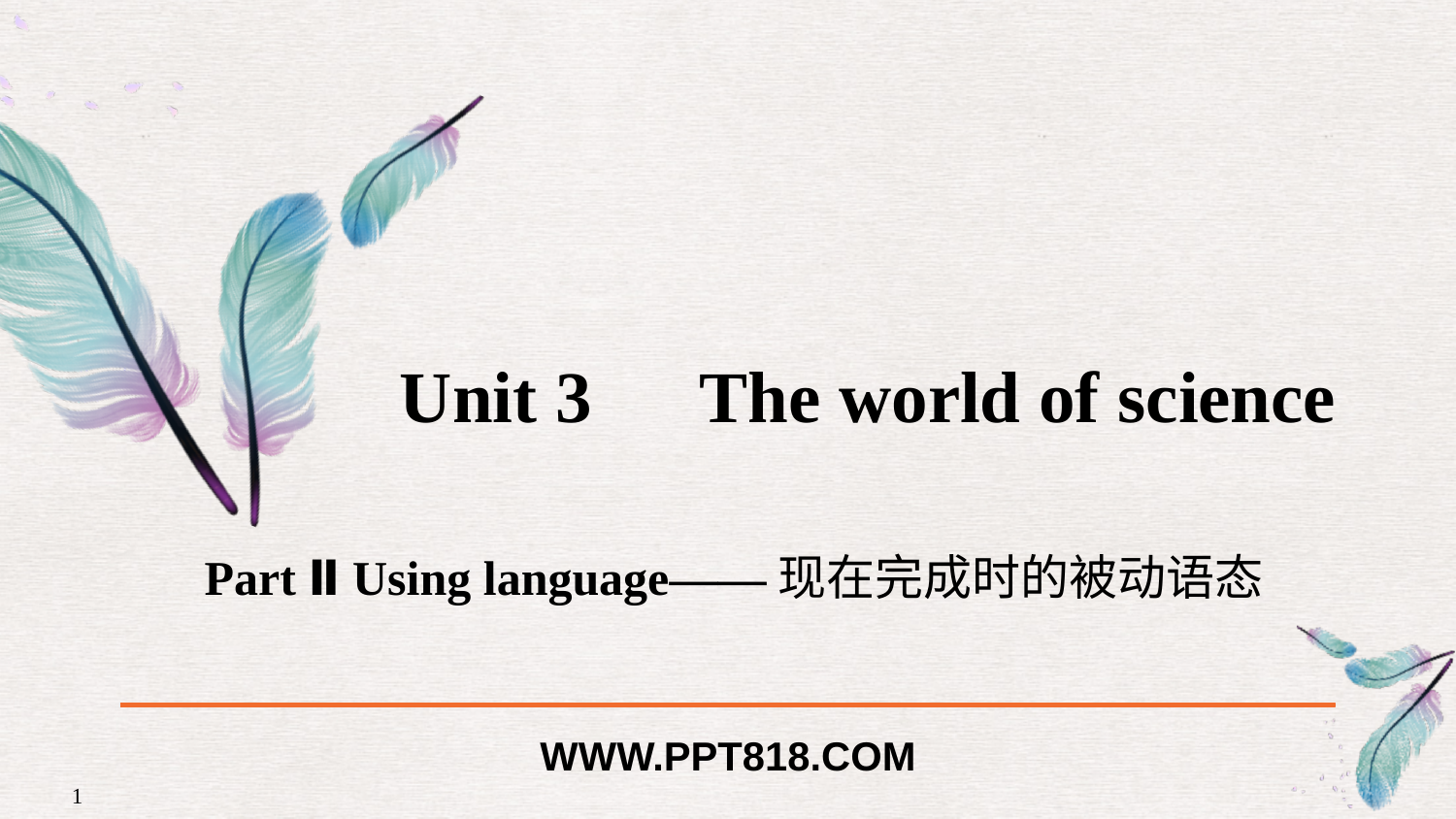

Unit 3　The world of science
Part Ⅱ Using language——现在完成时的被动语态
WWW.PPT818.COM